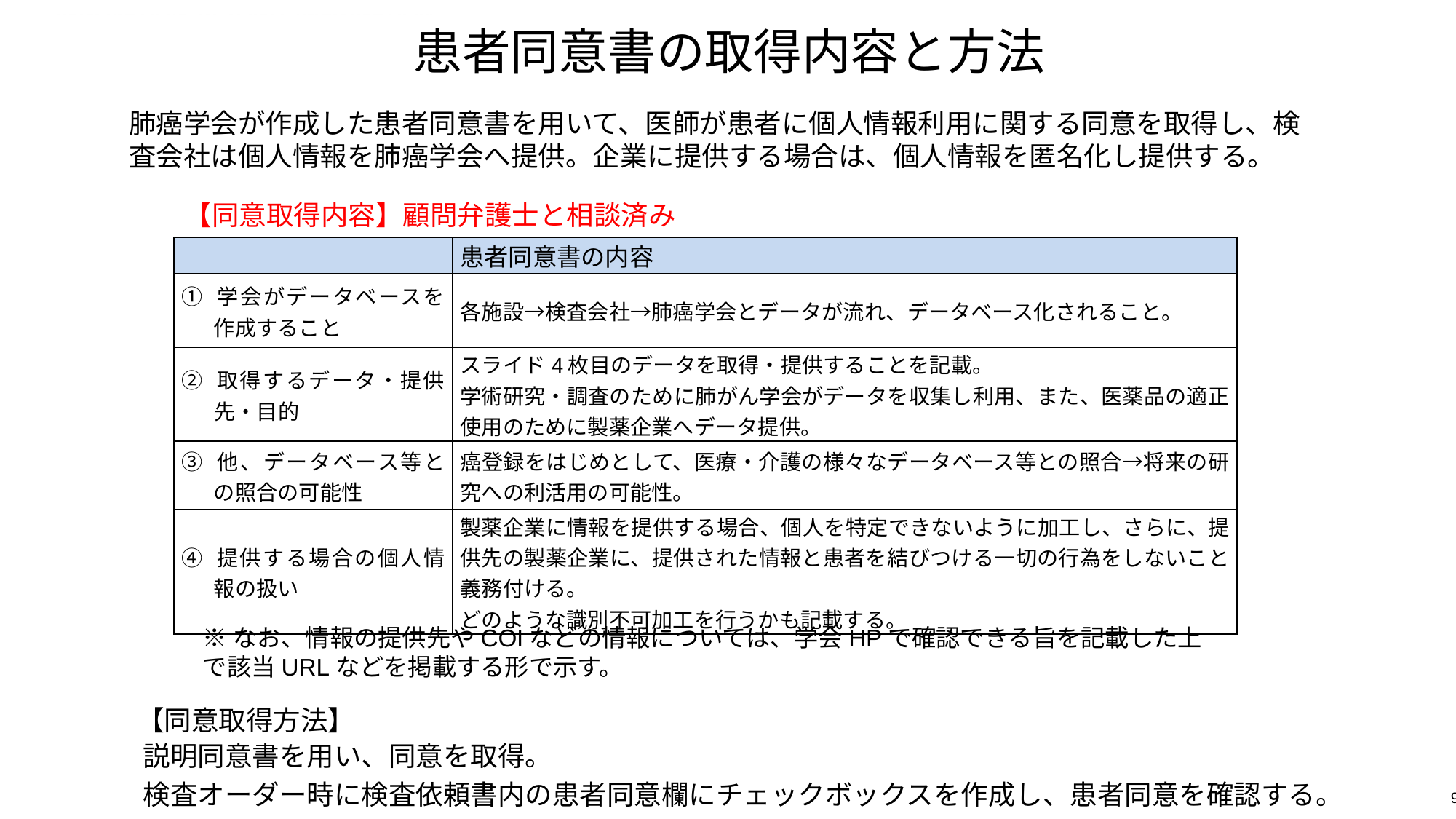

患者同意書の取得内容と方法
肺癌学会が作成した患者同意書を用いて、医師が患者に個人情報利用に関する同意を取得し、検査会社は個人情報を肺癌学会へ提供。企業に提供する場合は、個人情報を匿名化し提供する。
【同意取得内容】顧問弁護士と相談済み
|  | 患者同意書の内容 |
| --- | --- |
| ① 学会がデータベースを作成すること | 各施設→検査会社→肺癌学会とデータが流れ、データベース化されること。 |
| ② 取得するデータ・提供先・目的 | スライド4枚目のデータを取得・提供することを記載。 学術研究・調査のために肺がん学会がデータを収集し利用、また、医薬品の適正使用のために製薬企業へデータ提供。 |
| ③ 他、データベース等との照合の可能性 | 癌登録をはじめとして、医療・介護の様々なデータベース等との照合→将来の研究への利活用の可能性。 |
| ④ 提供する場合の個人情報の扱い | 製薬企業に情報を提供する場合、個人を特定できないように加工し、さらに、提供先の製薬企業に、提供された情報と患者を結びつける一切の行為をしないこと義務付ける。 どのような識別不可加工を行うかも記載する。 |
※なお、情報の提供先やCOIなどの情報については、学会HPで確認できる旨を記載した上で該当URLなどを掲載する形で示す。
【同意取得方法】
説明同意書を用い、同意を取得。
検査オーダー時に検査依頼書内の患者同意欄にチェックボックスを作成し、患者同意を確認する。